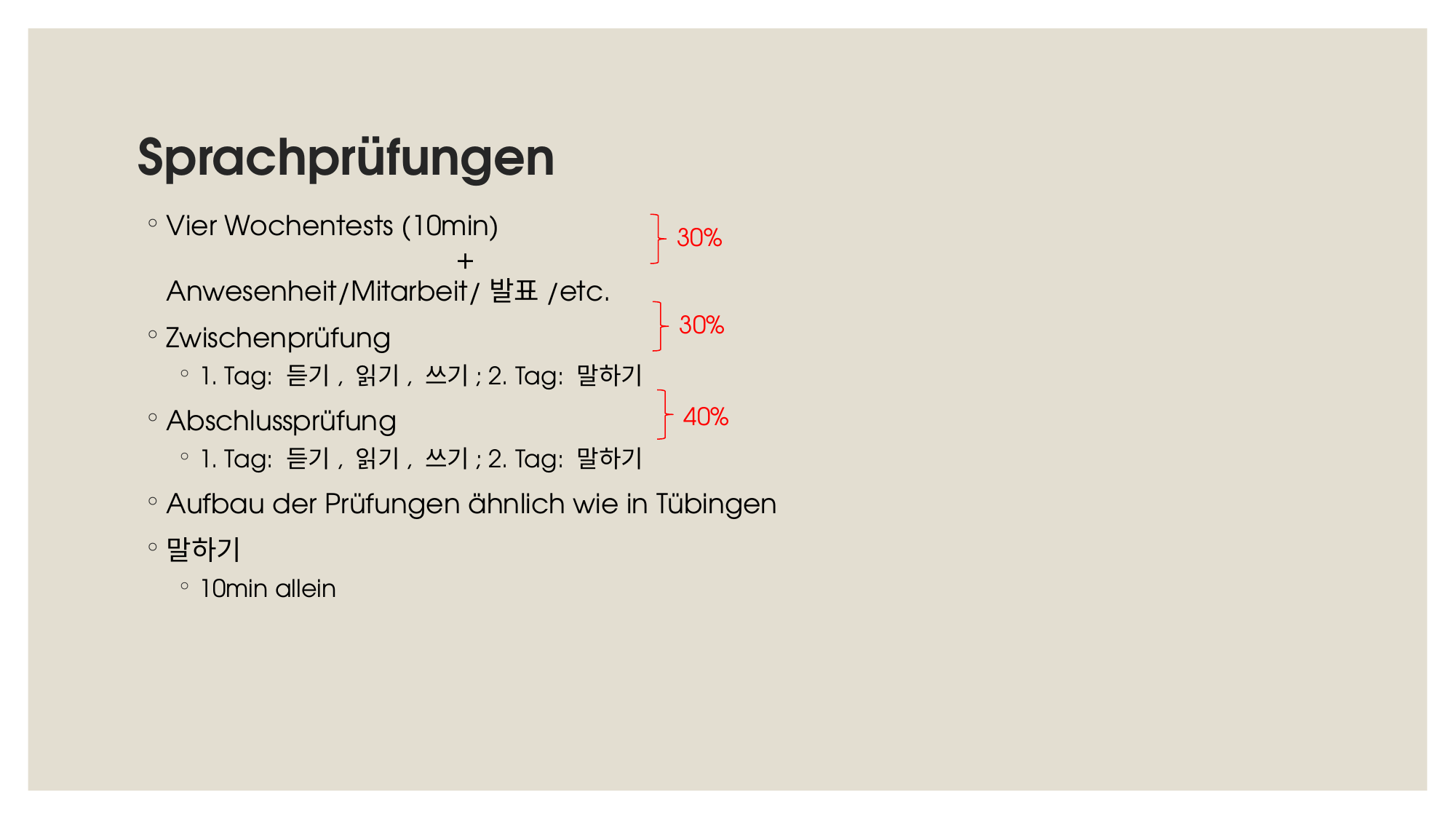

# Sprachprüfungen
Vier Wochentests (10min)                                                                             + Anwesenheit/Mitarbeit/발표/etc.
Zwischenprüfung
1. Tag: 듣기, 읽기, 쓰기; 2. Tag: 말하기
Abschlussprüfung
1. Tag: 듣기, 읽기, 쓰기; 2. Tag: 말하기
Aufbau der Prüfungen ähnlich wie in Tübingen
말하기
10min allein

30%

30%

40%